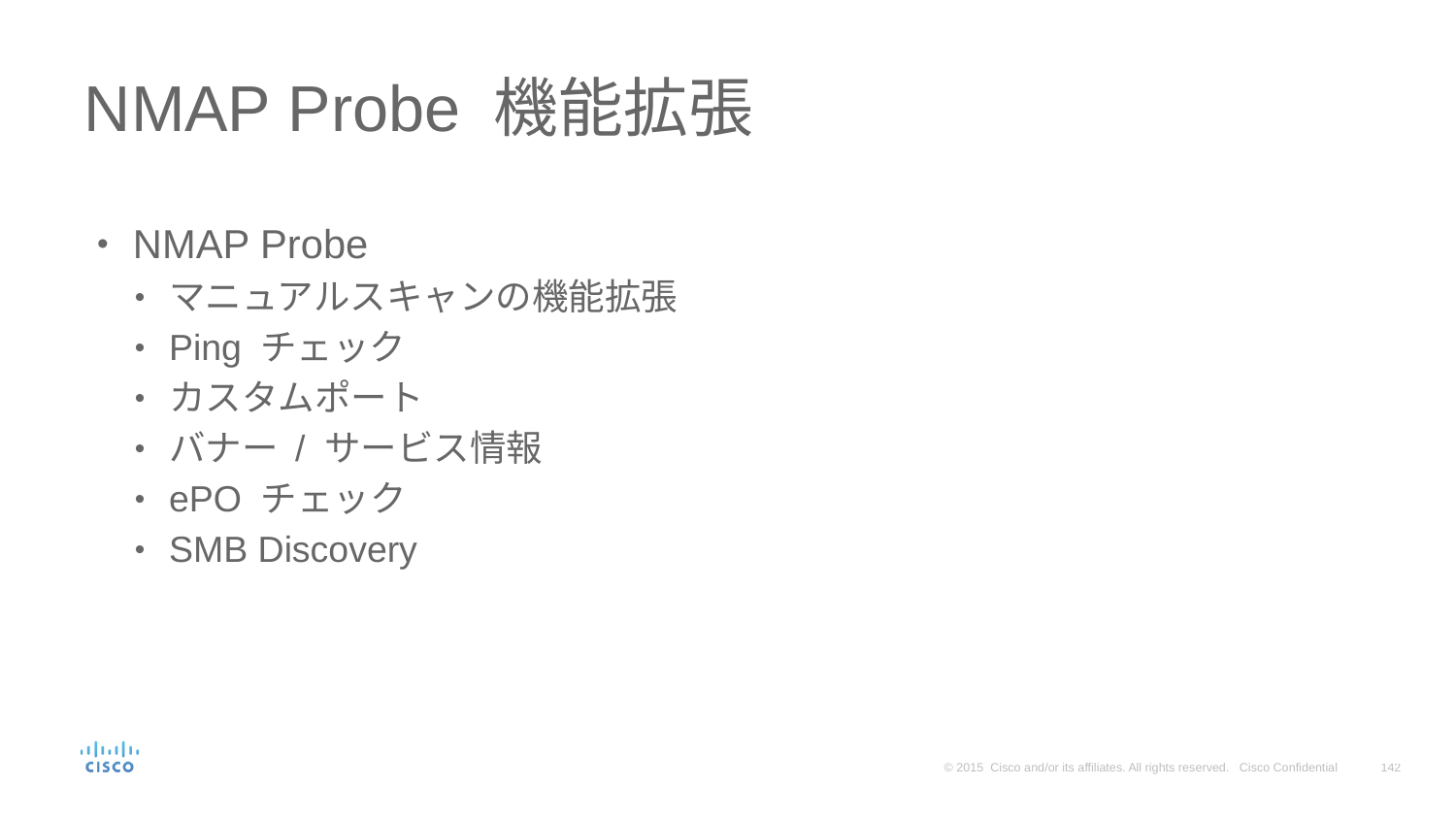

# NMAP Probe 機能拡張
NMAP Probe
マニュアルスキャンの機能拡張
Ping チェック
カスタムポート
バナー / サービス情報
ePO チェック
SMB Discovery